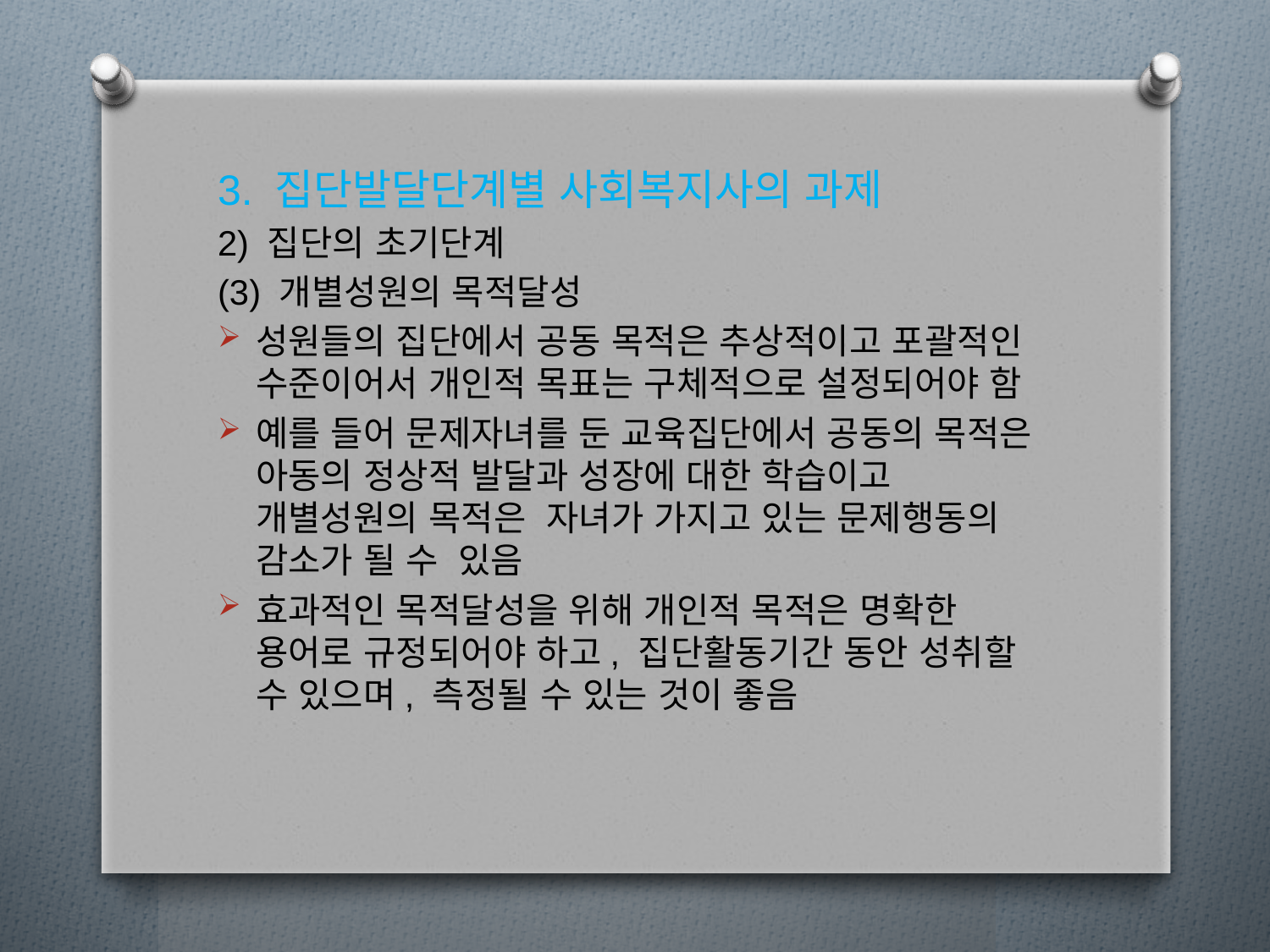

3. 집단발달단계별 사회복지사의 과제
2) 집단의 초기단계
(3) 개별성원의 목적달성
성원들의 집단에서 공동 목적은 추상적이고 포괄적인 수준이어서 개인적 목표는 구체적으로 설정되어야 함
예를 들어 문제자녀를 둔 교육집단에서 공동의 목적은 아동의 정상적 발달과 성장에 대한 학습이고 개별성원의 목적은  자녀가 가지고 있는 문제행동의 감소가 될 수  있음
효과적인 목적달성을 위해 개인적 목적은 명확한 용어로 규정되어야 하고, 집단활동기간 동안 성취할 수 있으며, 측정될 수 있는 것이 좋음